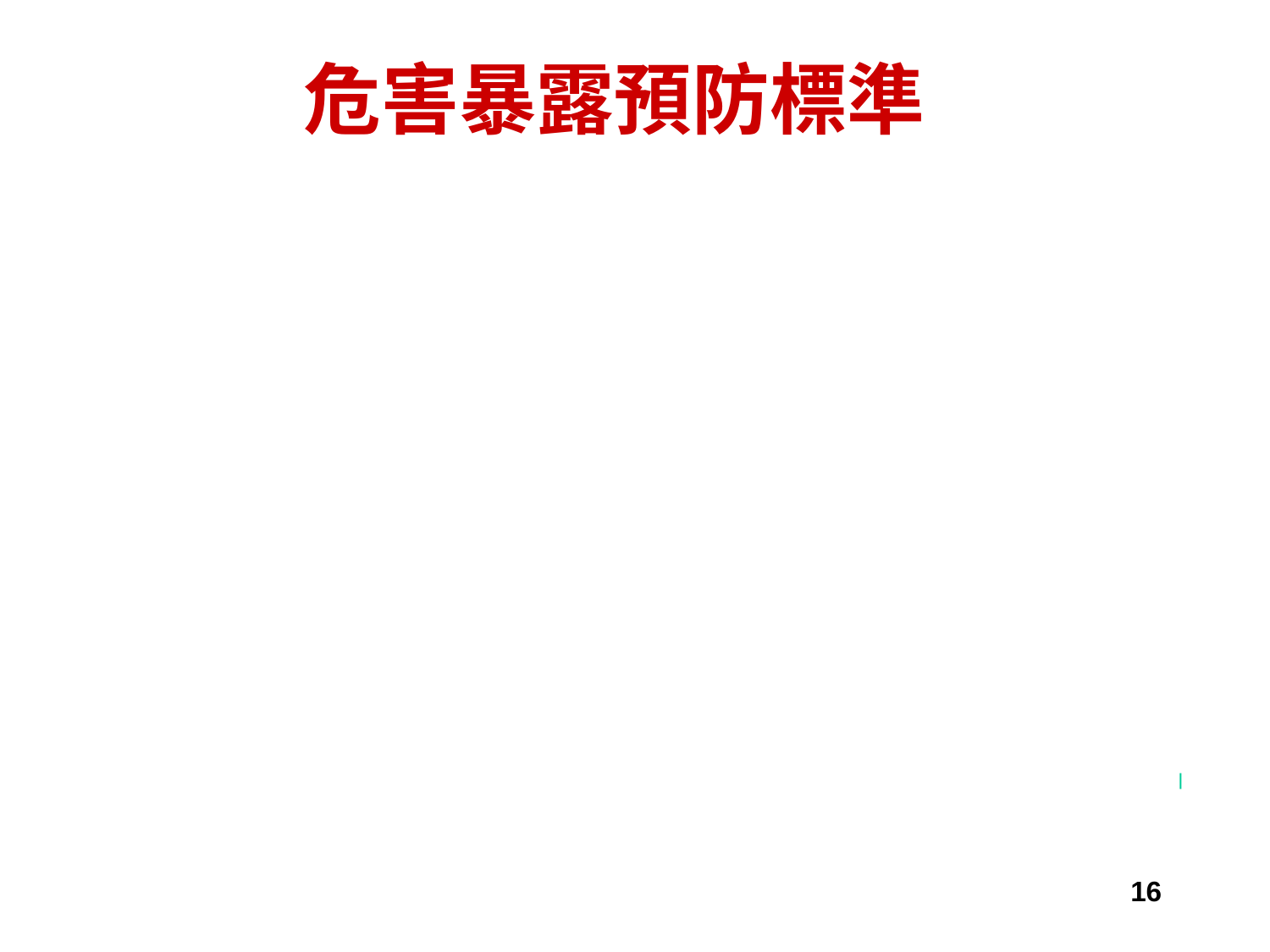

# 危害暴露預防標準
危害暴露預防標準
物理性危害暴露預防標準
化學性危害（化學有害物）暴露預防標準
Standard (or guideline ) for limiting specific agent
危害暴露標準指引
環境容許暴露濃度(PEL)
生物暴露指標(BEI)
Standard  (or guideline ) for practice
危害暴露實用規章
生物性危害暴露預防標準

16